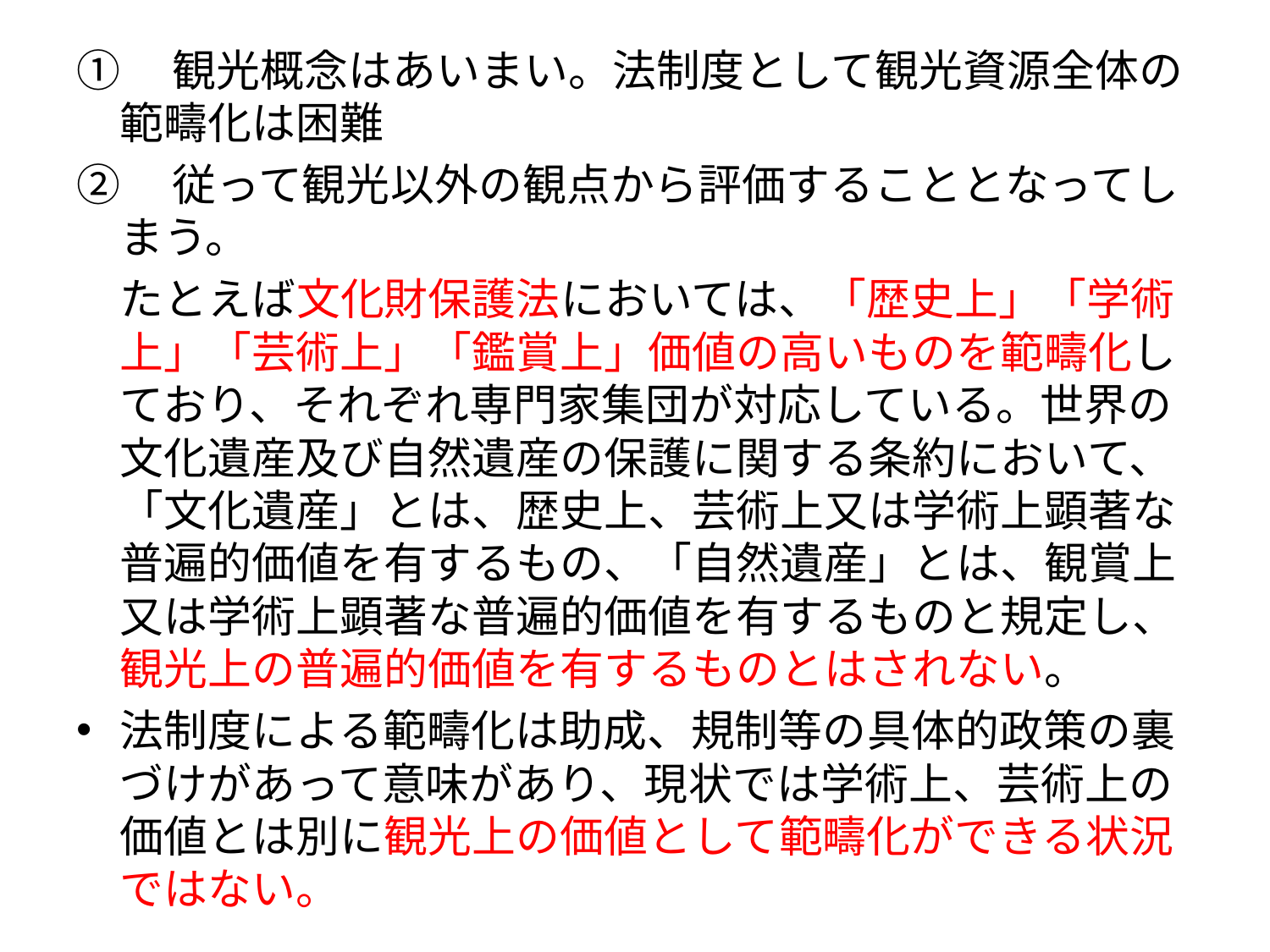

①　観光概念はあいまい。法制度として観光資源全体の範疇化は困難
②　従って観光以外の観点から評価することとなってしまう。
　たとえば文化財保護法においては、「歴史上」「学術上」「芸術上」「鑑賞上」価値の高いものを範疇化しており、それぞれ専門家集団が対応している。世界の文化遺産及び自然遺産の保護に関する条約において、「文化遺産」とは、歴史上、芸術上又は学術上顕著な普遍的価値を有するもの、「自然遺産」とは、観賞上又は学術上顕著な普遍的価値を有するものと規定し、観光上の普遍的価値を有するものとはされない。
法制度による範疇化は助成、規制等の具体的政策の裏づけがあって意味があり、現状では学術上、芸術上の価値とは別に観光上の価値として範疇化ができる状況ではない。